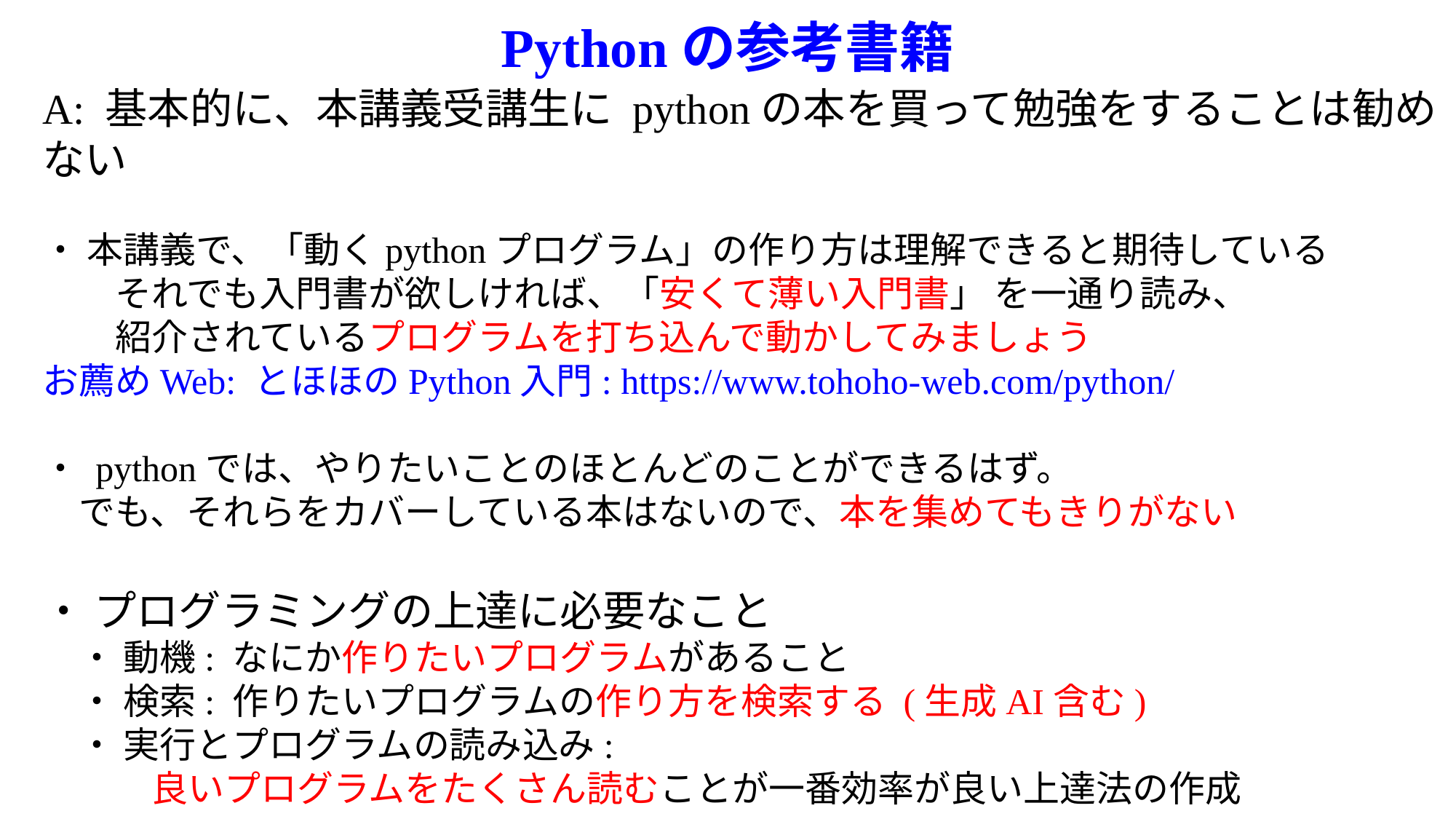

# Pythonの参考書籍
A: 基本的に、本講義受講生に pythonの本を買って勉強をすることは勧めない

・ 本講義で、「動くpythonプログラム」の作り方は理解できると期待している
　　それでも入門書が欲しければ、「安くて薄い入門書」 を一通り読み、
　　紹介されているプログラムを打ち込んで動かしてみましょう
お薦めWeb: とほほのPython入門: https://www.tohoho-web.com/python/

・ pythonでは、やりたいことのほとんどのことができるはず。
　でも、それらをカバーしている本はないので、本を集めてもきりがない
・ プログラミングの上達に必要なこと
　・ 動機: なにか作りたいプログラムがあること
　・ 検索: 作りたいプログラムの作り方を検索する (生成AI含む)
　・ 実行とプログラムの読み込み:
　　　良いプログラムをたくさん読むことが一番効率が良い上達法の作成